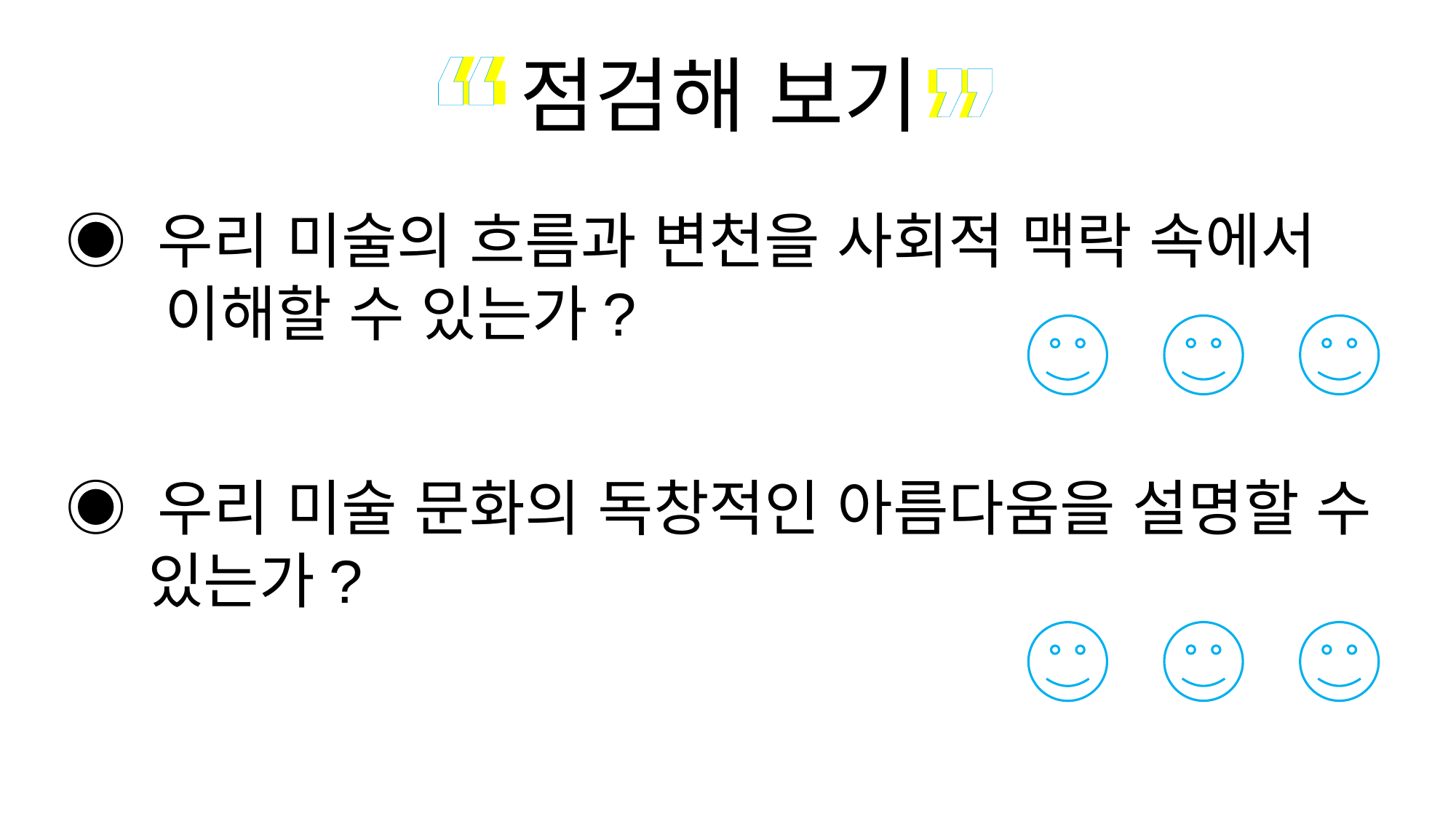

“
“
”
”
점검해 보기
◉ 우리 미술의 흐름과 변천을 사회적 맥락 속에서
     이해할 수 있는가?

◉ 우리 미술 문화의 독창적인 아름다움을 설명할 수
    있는가?